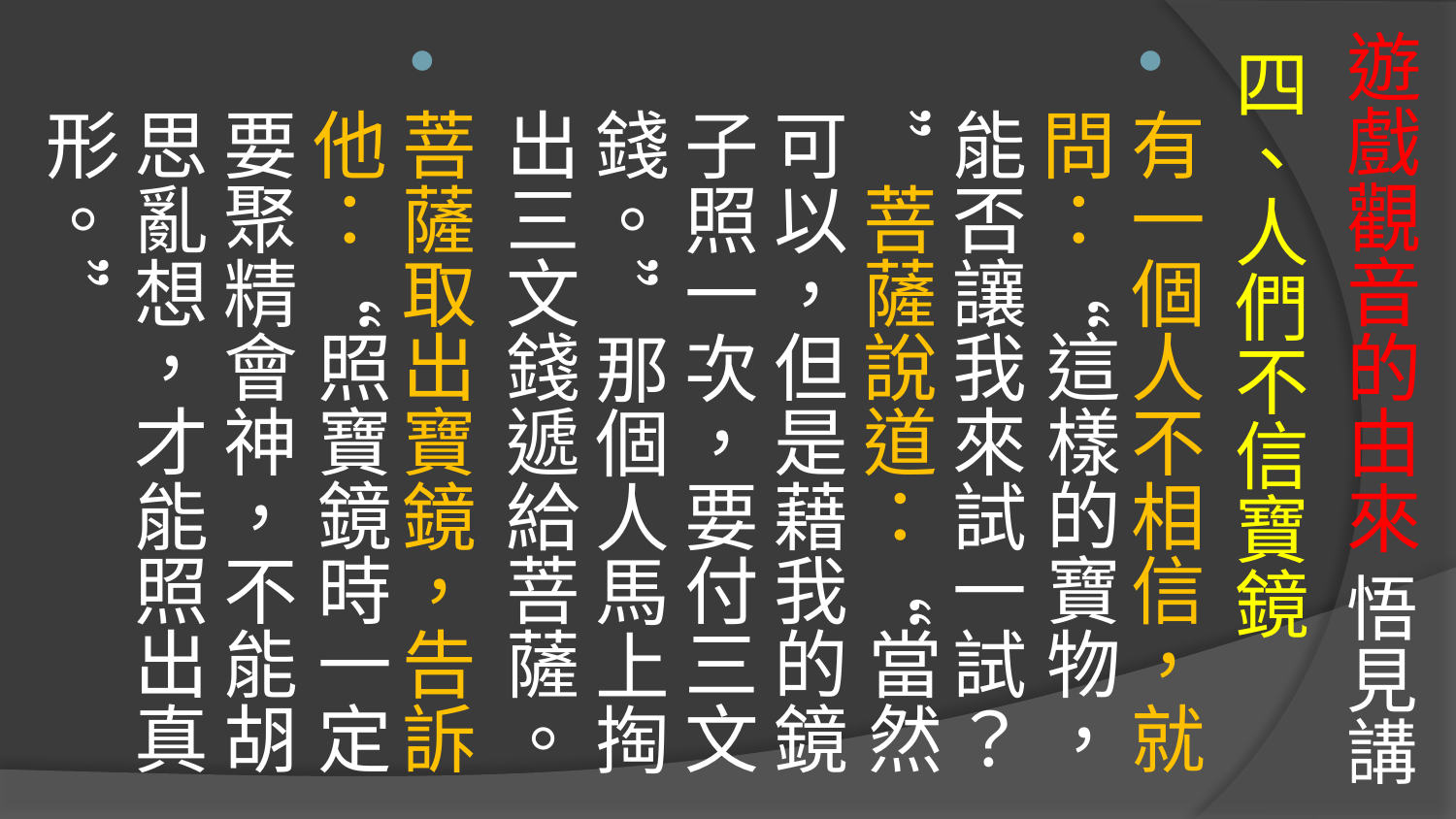

# 遊戲觀音的由來 悟見講
四、人們不信寶鏡
有一個人不相信，就問：“這樣的寶物，能否讓我來試一試？”菩薩說道：“當然可以，但是藉我的鏡子照一次，要付三文錢。”那個人馬上掏出三文錢遞給菩薩。
菩薩取出寶鏡，告訴他：“照寶鏡時一定要聚精會神，不能胡思亂想，才能照出真形。”